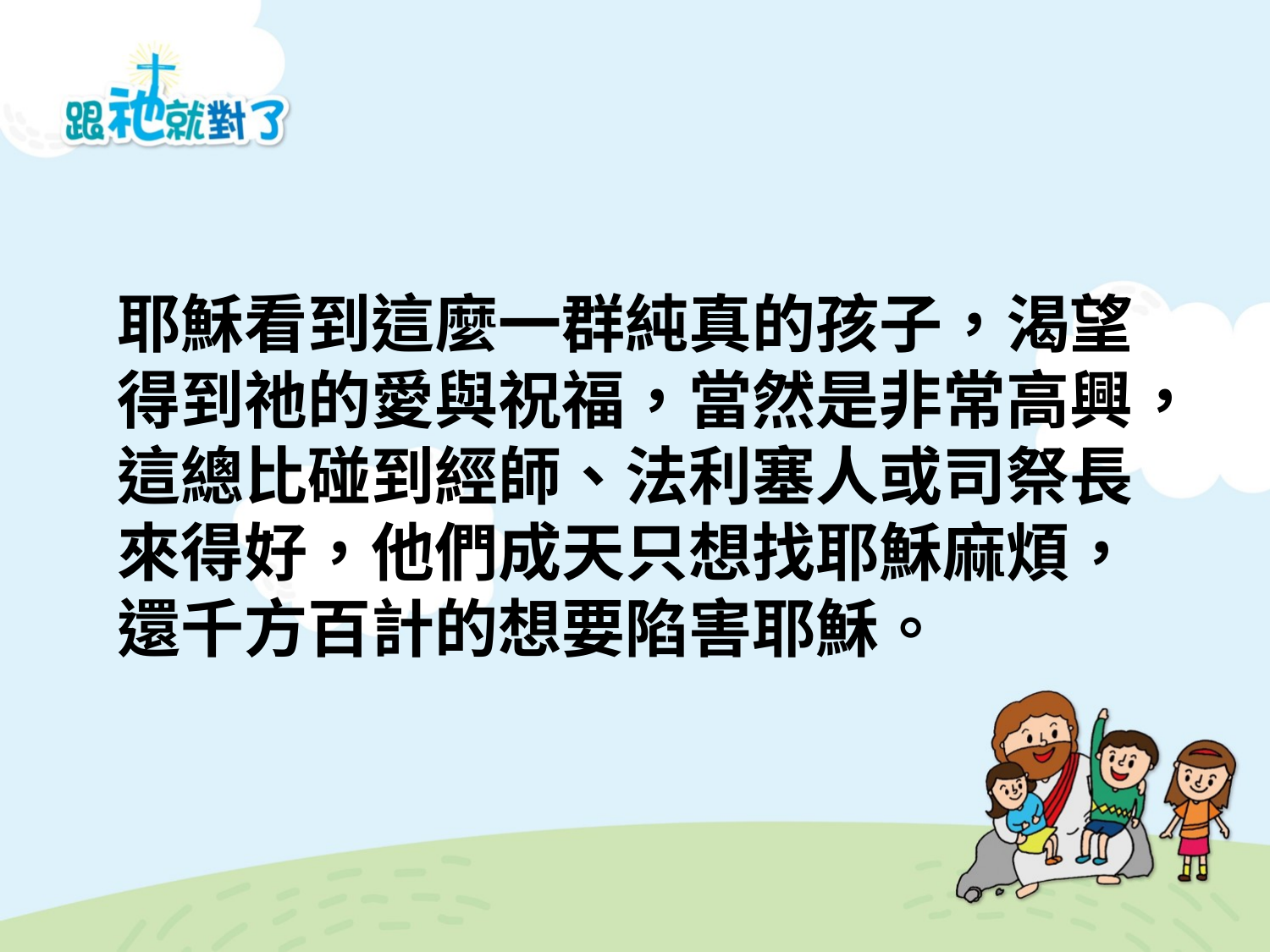

耶穌看到這麼一群純真的孩子，渴望得到祂的愛與祝福，當然是非常高興，這總比碰到經師、法利塞人或司祭長來得好，他們成天只想找耶穌麻煩，還千方百計的想要陷害耶穌。